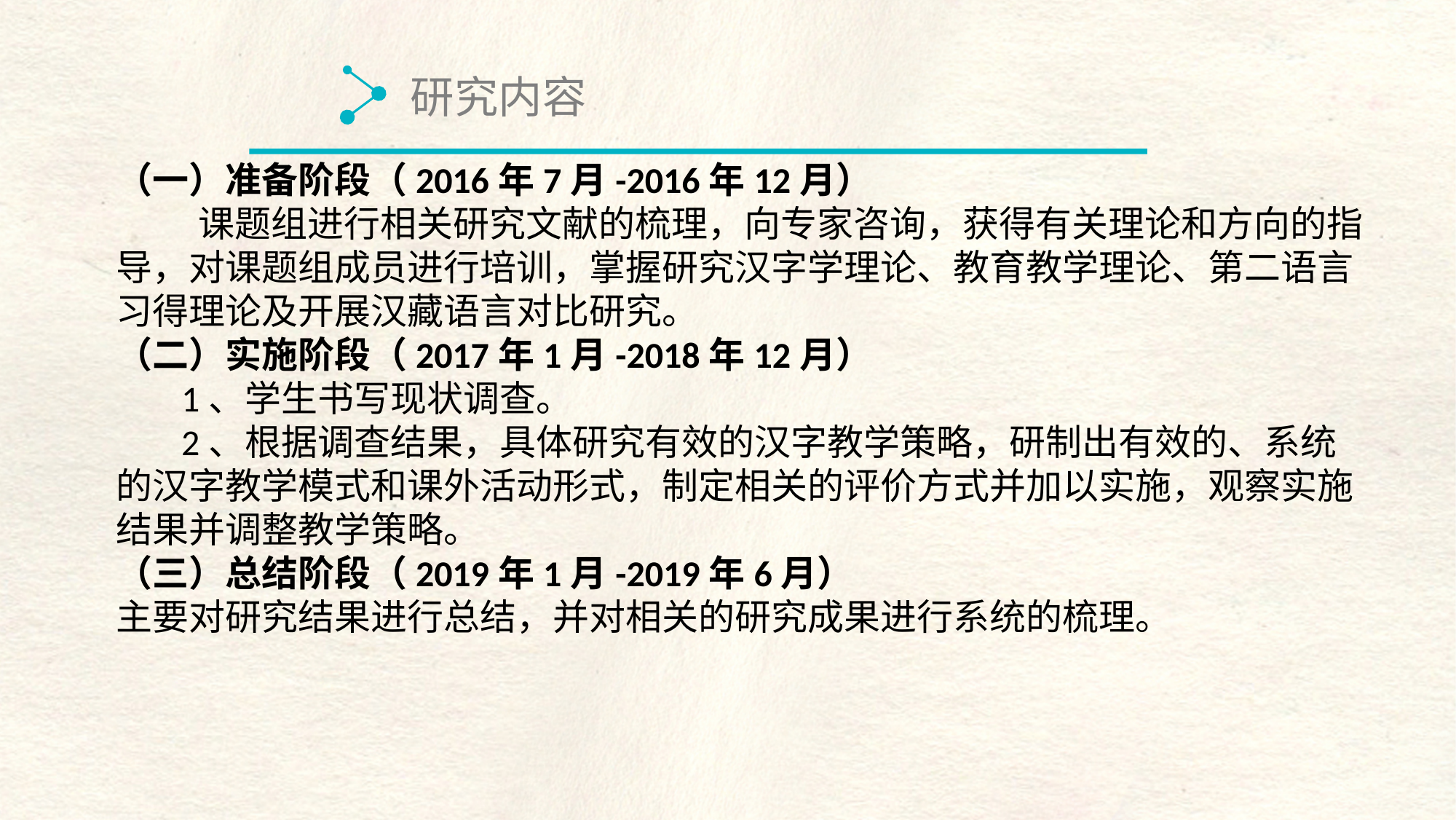

研究内容

（一）准备阶段（2016年7月-2016年12月）
         课题组进行相关研究文献的梳理，向专家咨询，获得有关理论和方向的指导，对课题组成员进行培训，掌握研究汉字学理论、教育教学理论、第二语言习得理论及开展汉藏语言对比研究。
（二）实施阶段（2017年1月-2018年12月）
        1、学生书写现状调查。
        2、根据调查结果，具体研究有效的汉字教学策略，研制出有效的、系统的汉字教学模式和课外活动形式，制定相关的评价方式并加以实施，观察实施结果并调整教学策略。
（三）总结阶段（2019年1月-2019年6月）
主要对研究结果进行总结，并对相关的研究成果进行系统的梳理。